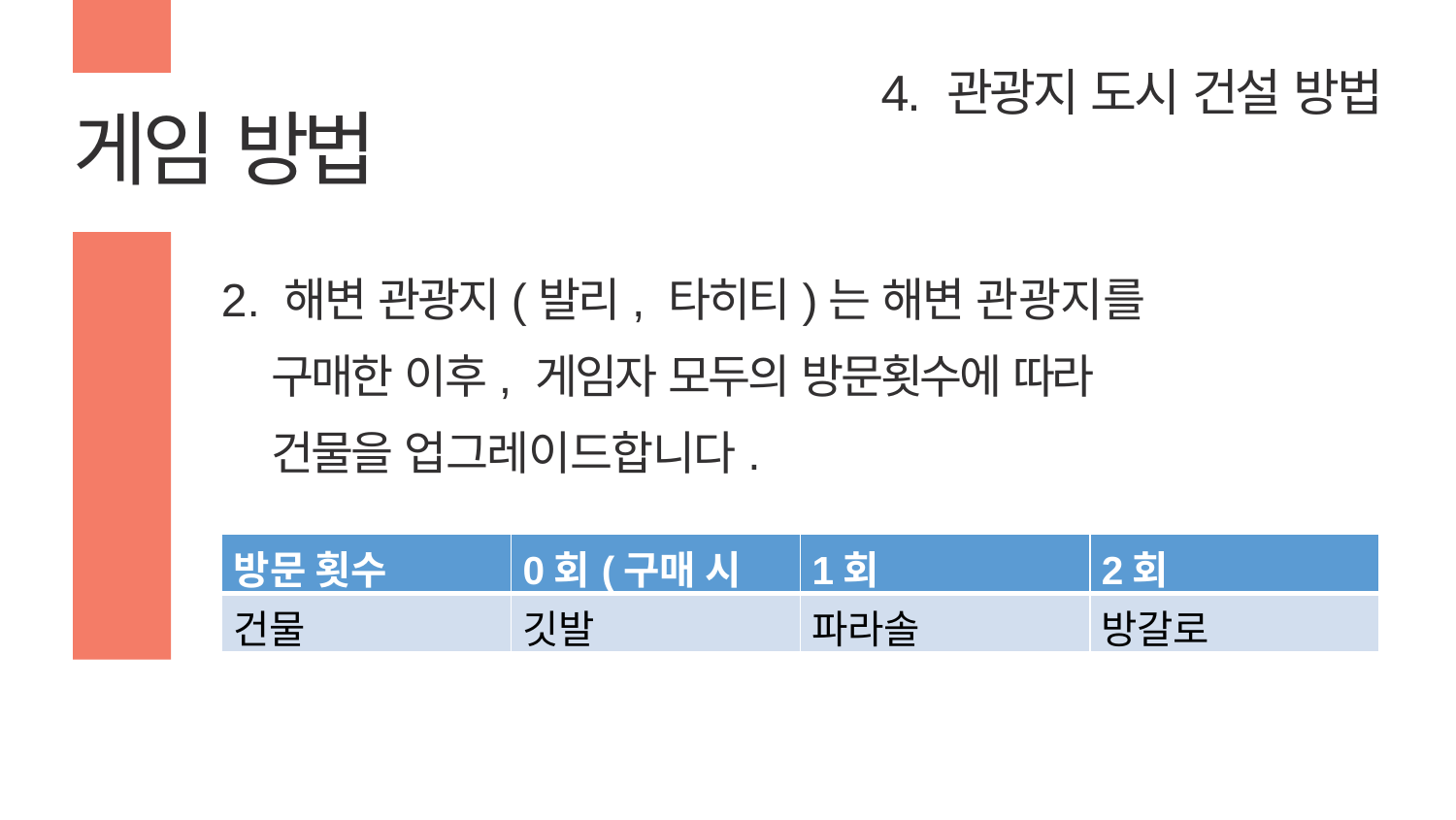

# 4. 관광지 도시 건설 방법
게임 방법

2. 해변 관광지(발리, 타히티)는 해변 관광지를
구매한 이후, 게임자 모두의 방문횟수에 따라
건물을 업그레이드합니다.
| 방문 횟수 | 0회(구매 시점) | 1회 | 2회 |
| --- | --- | --- | --- |
| 건물 | 깃발 | 파라솔 | 방갈로 |